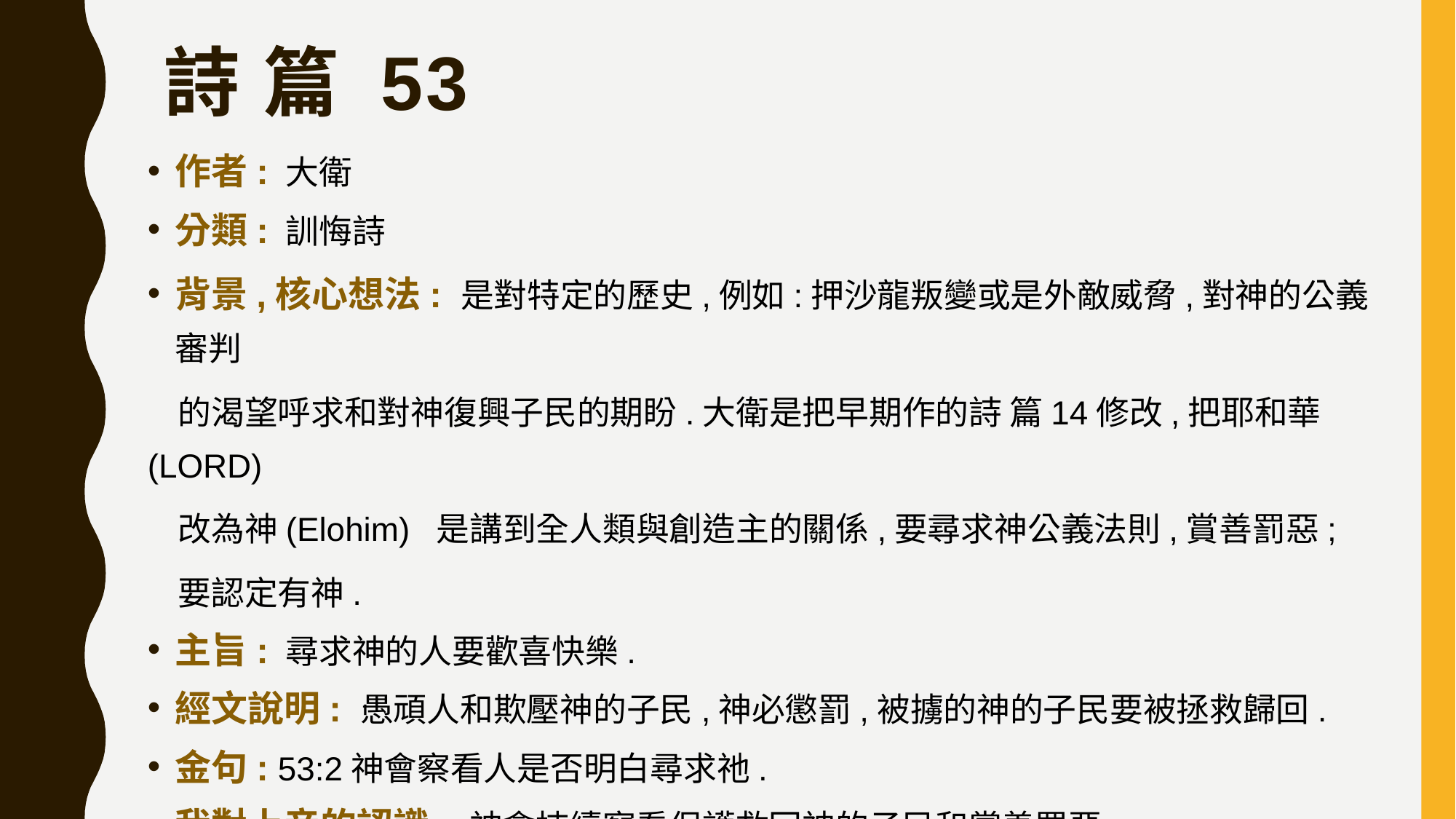

# 詩 篇 53
作者: 大衛
分類: 訓悔詩
背景,核心想法: 是對特定的歷史,例如:押沙龍叛變或是外敵威脅,對神的公義審判
   的渴望呼求和對神復興子民的期盼.大衛是把早期作的詩 篇14修改,把耶和華(LORD)
   改為神(Elohim)  是講到全人類與創造主的關係,要尋求神公義法則,賞善罰惡;
   要認定有神.
主旨: 尋求神的人要歡喜快樂.
經文說明: 愚頑人和欺壓神的子民,神必懲罰,被擄的神的子民要被拯救歸回.
金句: 53:2神會察看人是否明白尋求祂.
我對上帝的認識: 神會持續察看保護救回神的子民和賞善罰惡.
我自己的收穫: 要持續明白尋求神,仰望尋求神的必有生命獎賞.